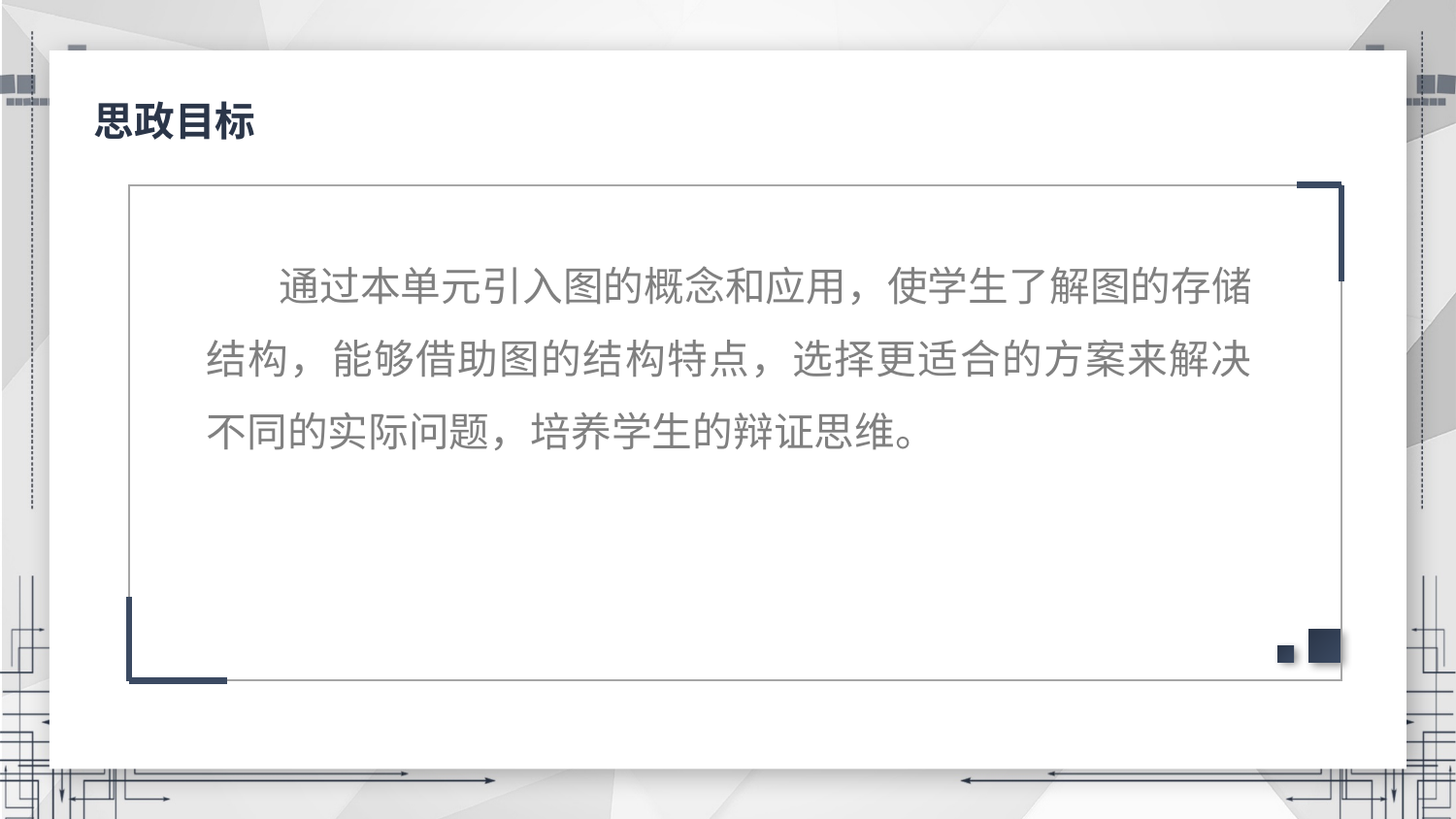

思政目标

通过本单元引入图的概念和应用，使学生了解图的存储结构，能够借助图的结构特点，选择更适合的方案来解决不同的实际问题，培养学生的辩证思维。